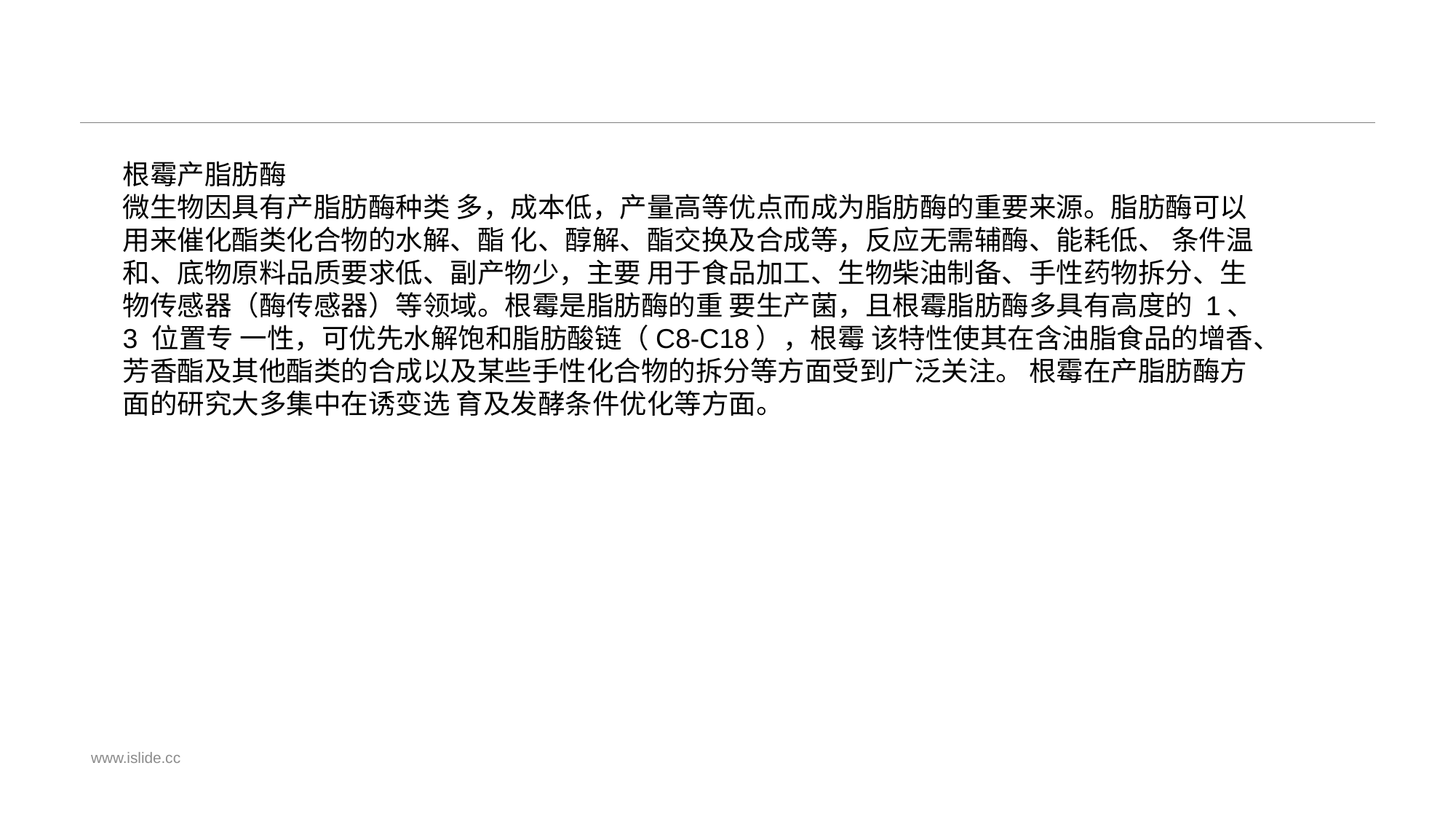

#
根霉产脂肪酶
微生物因具有产脂肪酶种类 多，成本低，产量高等优点而成为脂肪酶的重要来源。脂肪酶可以用来催化酯类化合物的水解、酯 化、醇解、酯交换及合成等，反应无需辅酶、能耗低、 条件温和、底物原料品质要求低、副产物少，主要 用于食品加工、生物柴油制备、手性药物拆分、生 物传感器（酶传感器）等领域。根霉是脂肪酶的重 要生产菌，且根霉脂肪酶多具有高度的 1、3 位置专 一性，可优先水解饱和脂肪酸链（C8-C18），根霉 该特性使其在含油脂食品的增香、芳香酯及其他酯类的合成以及某些手性化合物的拆分等方面受到广泛关注。 根霉在产脂肪酶方面的研究大多集中在诱变选 育及发酵条件优化等方面。

www.islide.cc
56